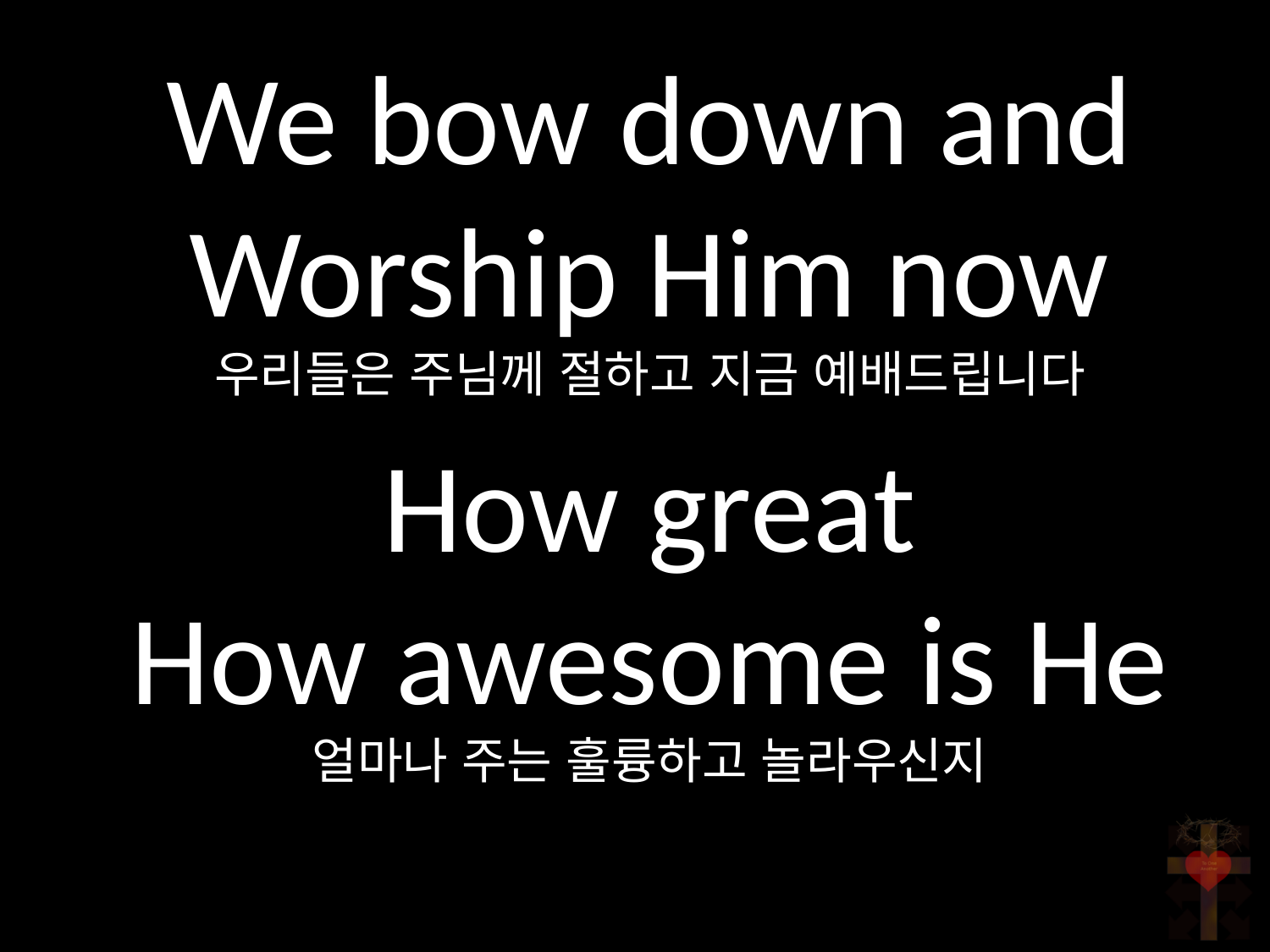

We bow down and
Worship Him now
우리들은 주님께 절하고 지금 예배드립니다

How great
How awesome is He
얼마나 주는 훌륭하고 놀라우신지